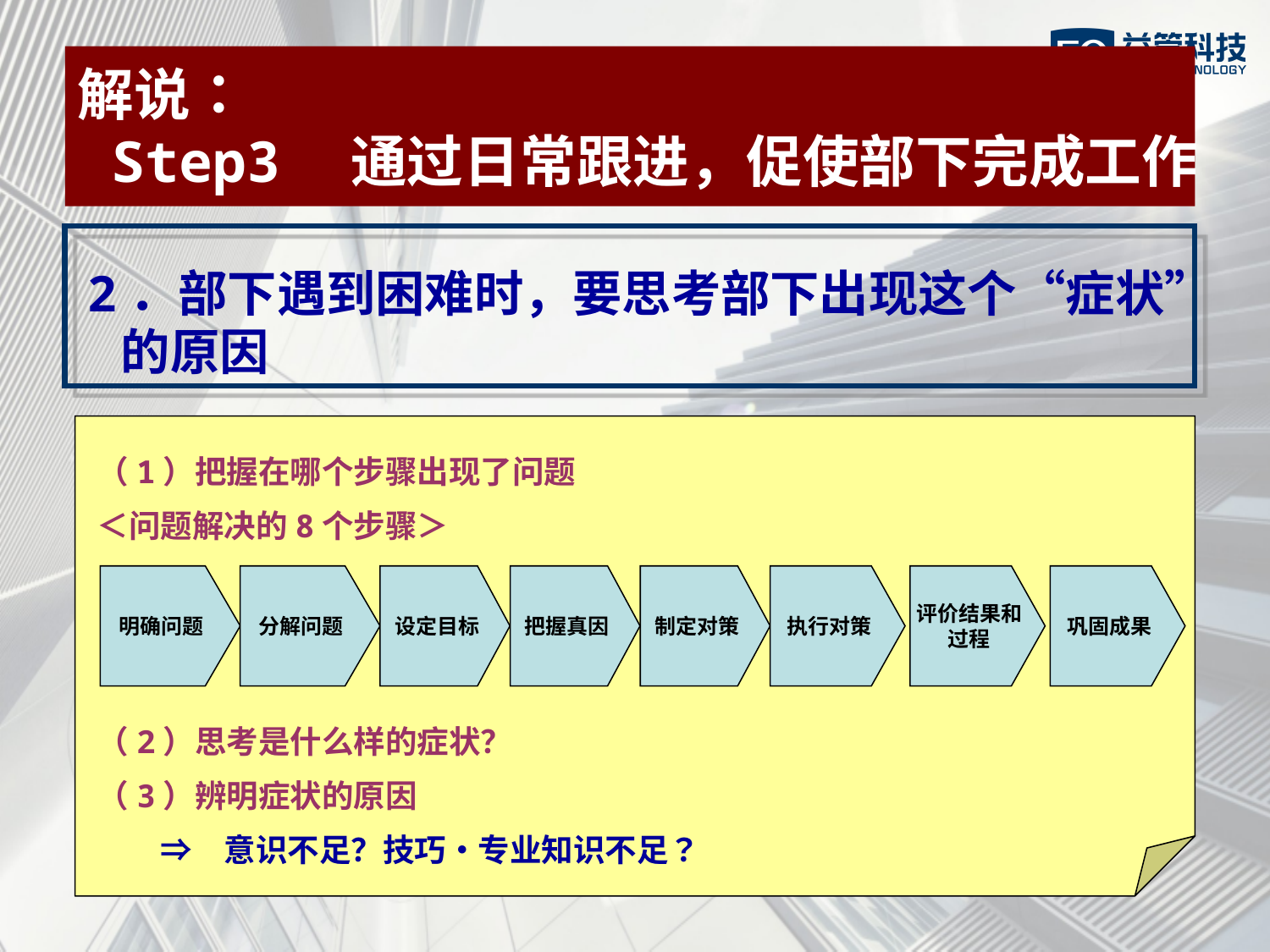

解说：
 Step3　通过日常跟进，促使部下完成工作

2．部下遇到困难时，要思考部下出现这个“症状”
   的原因

（1）把握在哪个步骤出现了问题
＜问题解决的8个步骤＞

（2）思考是什么样的症状？
（3）辨明症状的原因
　　⇒　意识不足？技巧・专业知识不足？
明确问题
分解问题
设定目标
把握真因
制定对策
执行对策
评价结果和
过程
巩固成果